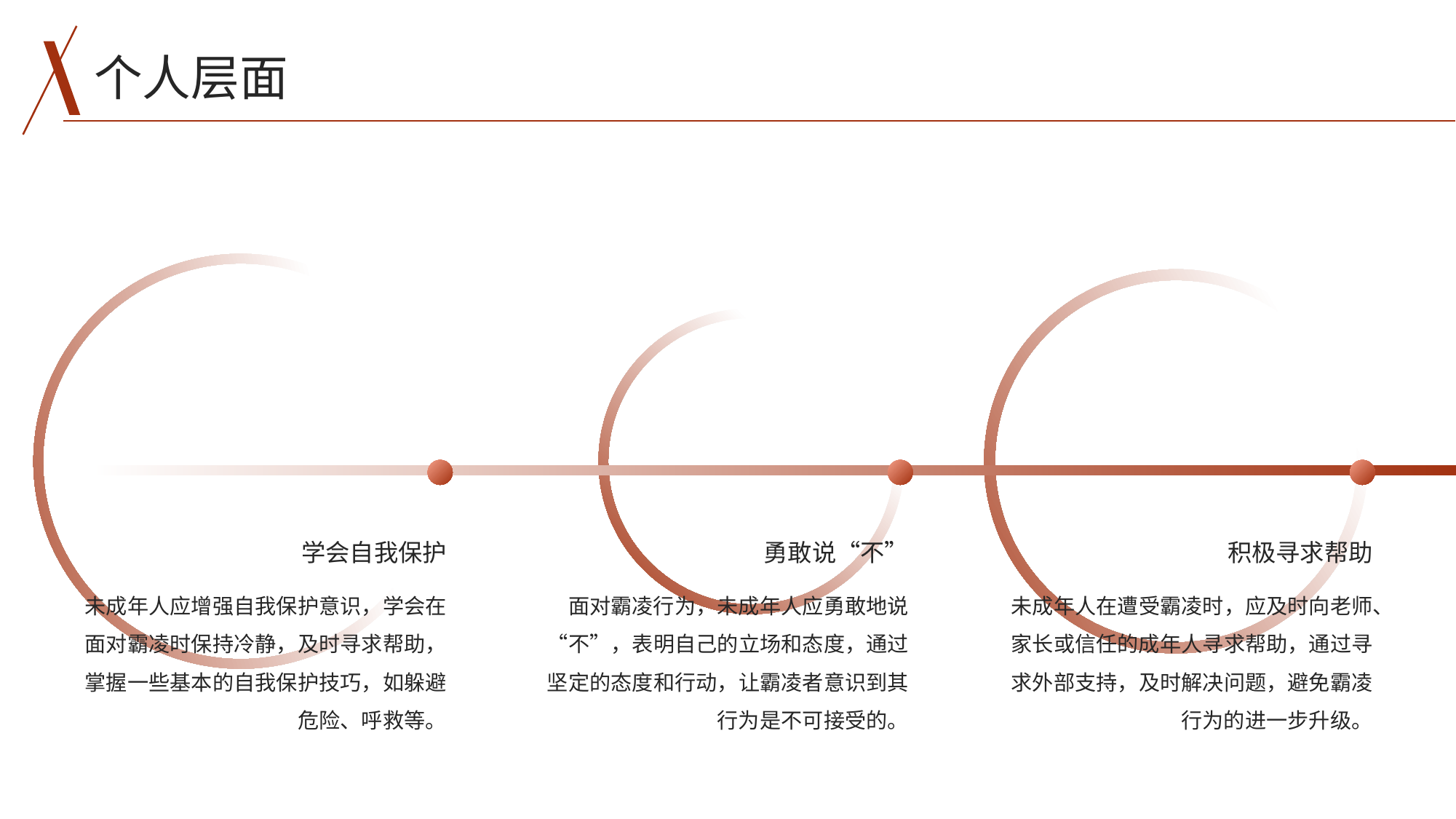

个人层面

学会自我保护
勇敢说“不”
积极寻求帮助
未成年人应增强自我保护意识，学会在面对霸凌时保持冷静，及时寻求帮助，掌握一些基本的自我保护技巧，如躲避危险、呼救等。
面对霸凌行为，未成年人应勇敢地说“不”，表明自己的立场和态度，通过坚定的态度和行动，让霸凌者意识到其行为是不可接受的。
未成年人在遭受霸凌时，应及时向老师、家长或信任的成年人寻求帮助，通过寻求外部支持，及时解决问题，避免霸凌行为的进一步升级。